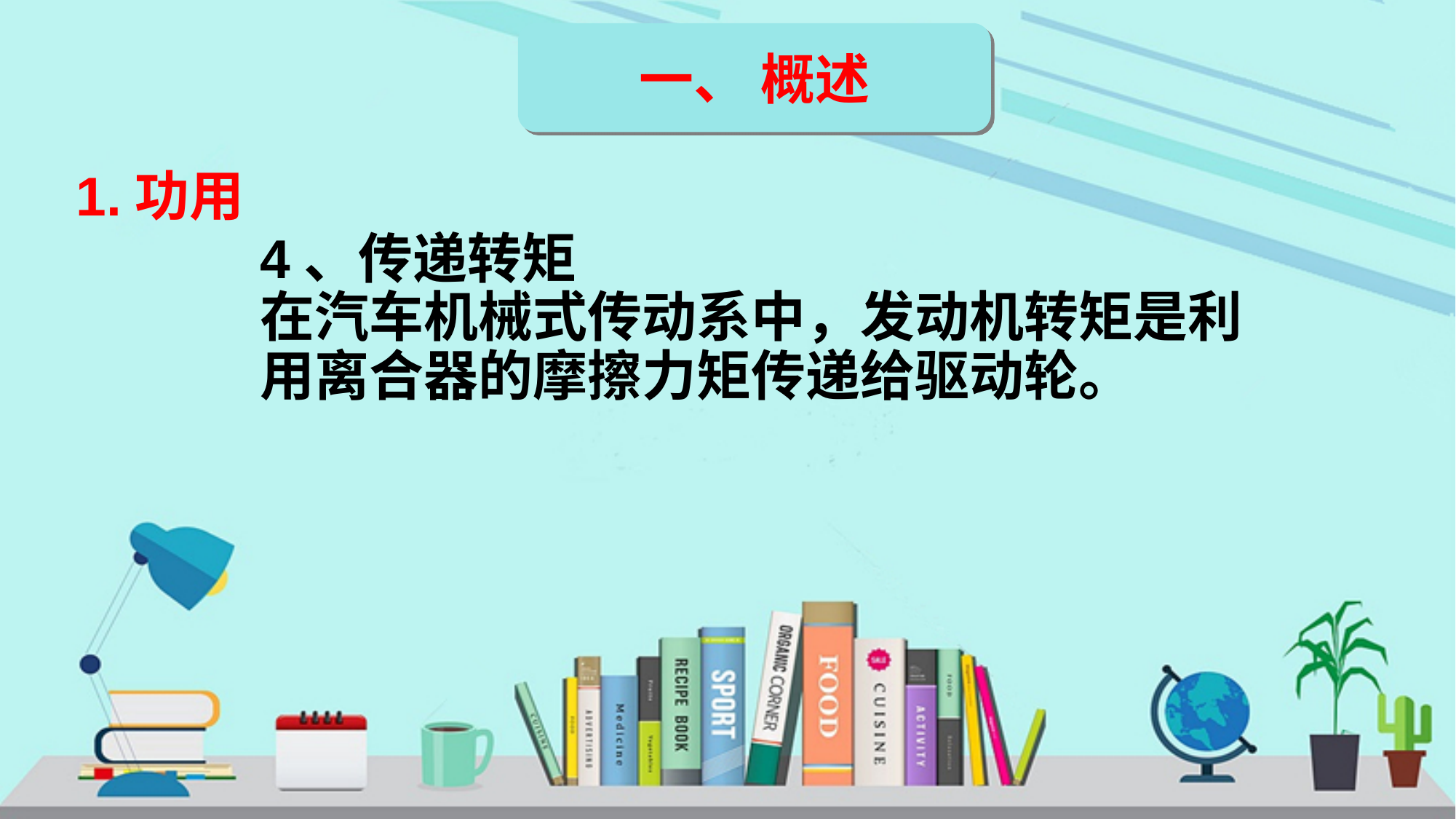

一、 概述
1.功用
4、传递转矩
在汽车机械式传动系中，发动机转矩是利用离合器的摩擦力矩传递给驱动轮。